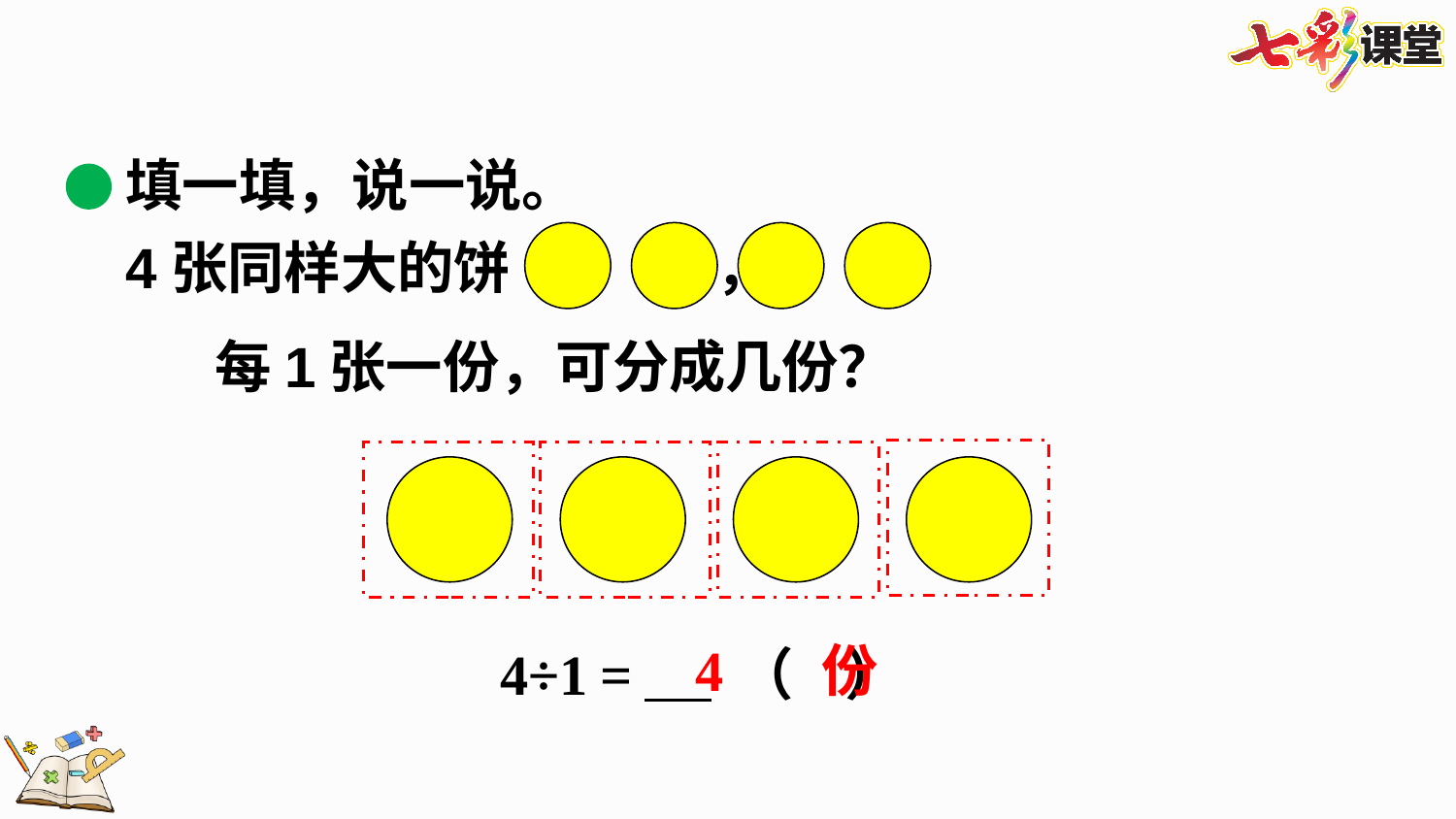

填一填，说一说。

4张同样大的饼                ，
每1张一份，可分成几份？

4      份
4÷1=   （    ）